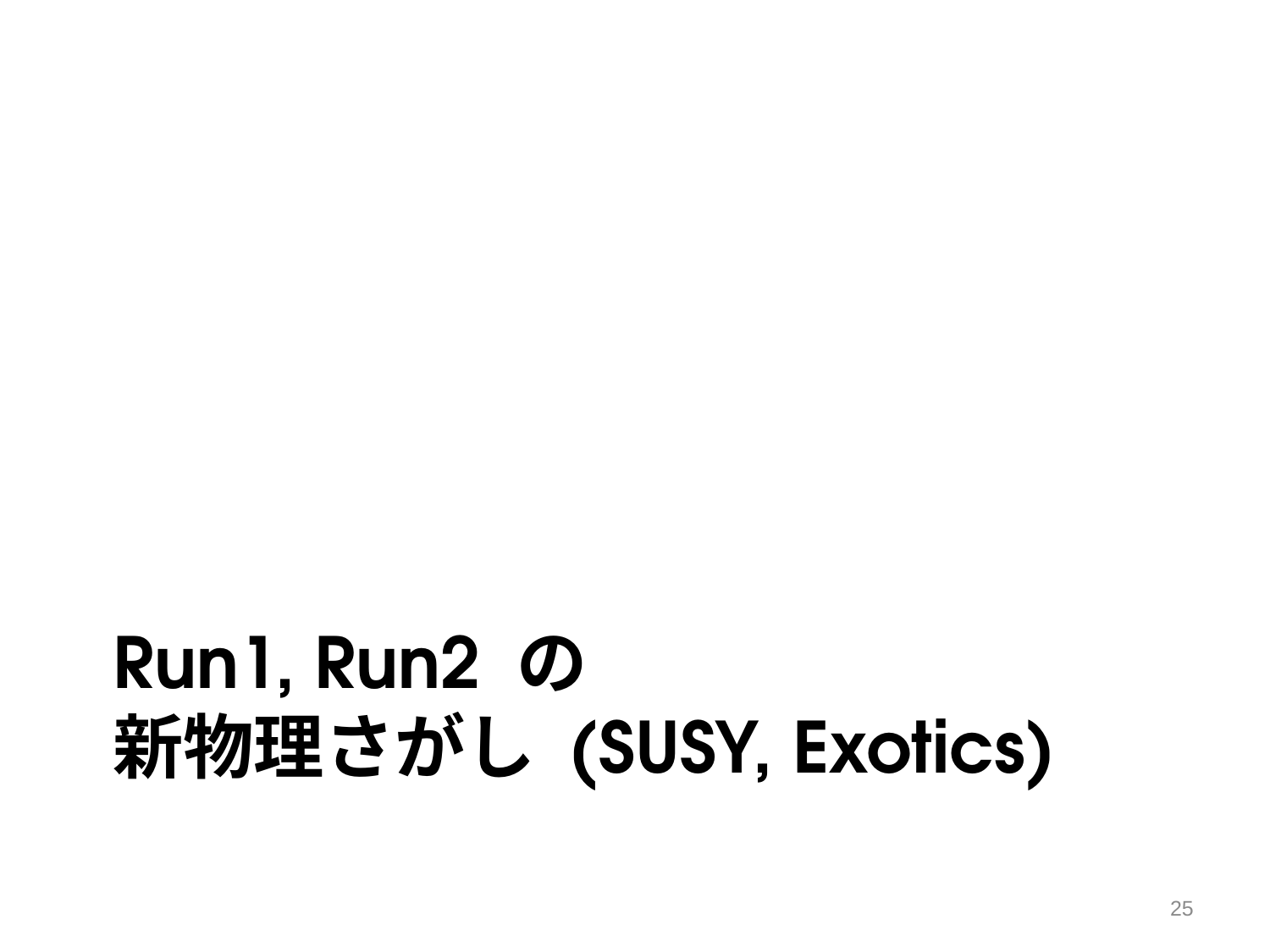

# Run1, Run2 の 新物理さがし (SUSY, Exotics)
25